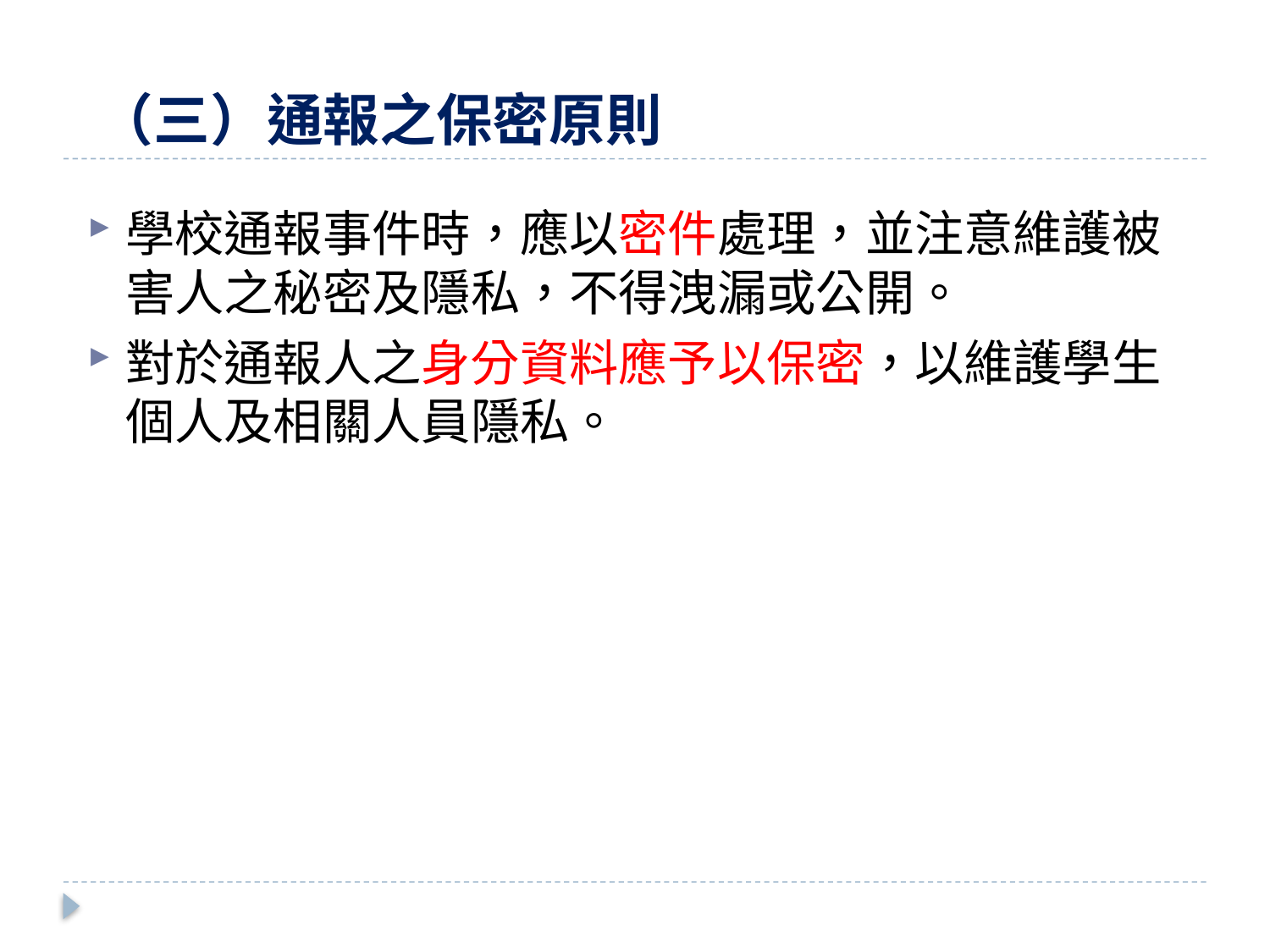

# （三）通報之保密原則
學校通報事件時，應以密件處理，並注意維護被害人之秘密及隱私，不得洩漏或公開。
對於通報人之身分資料應予以保密，以維護學生個人及相關人員隱私。